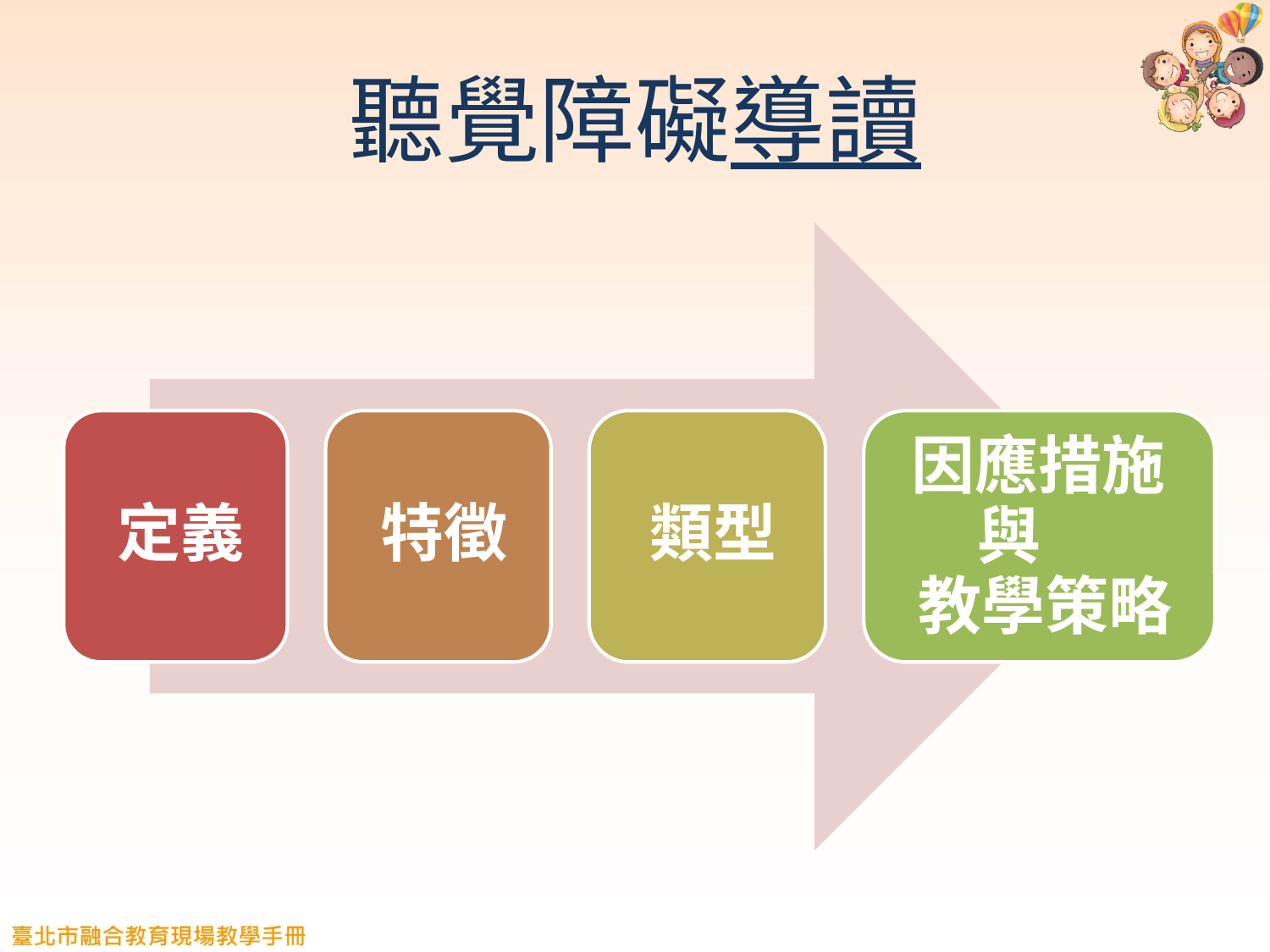

# 聽覺障礙導讀
定義
特徵
類型
因應措施     與
教學策略